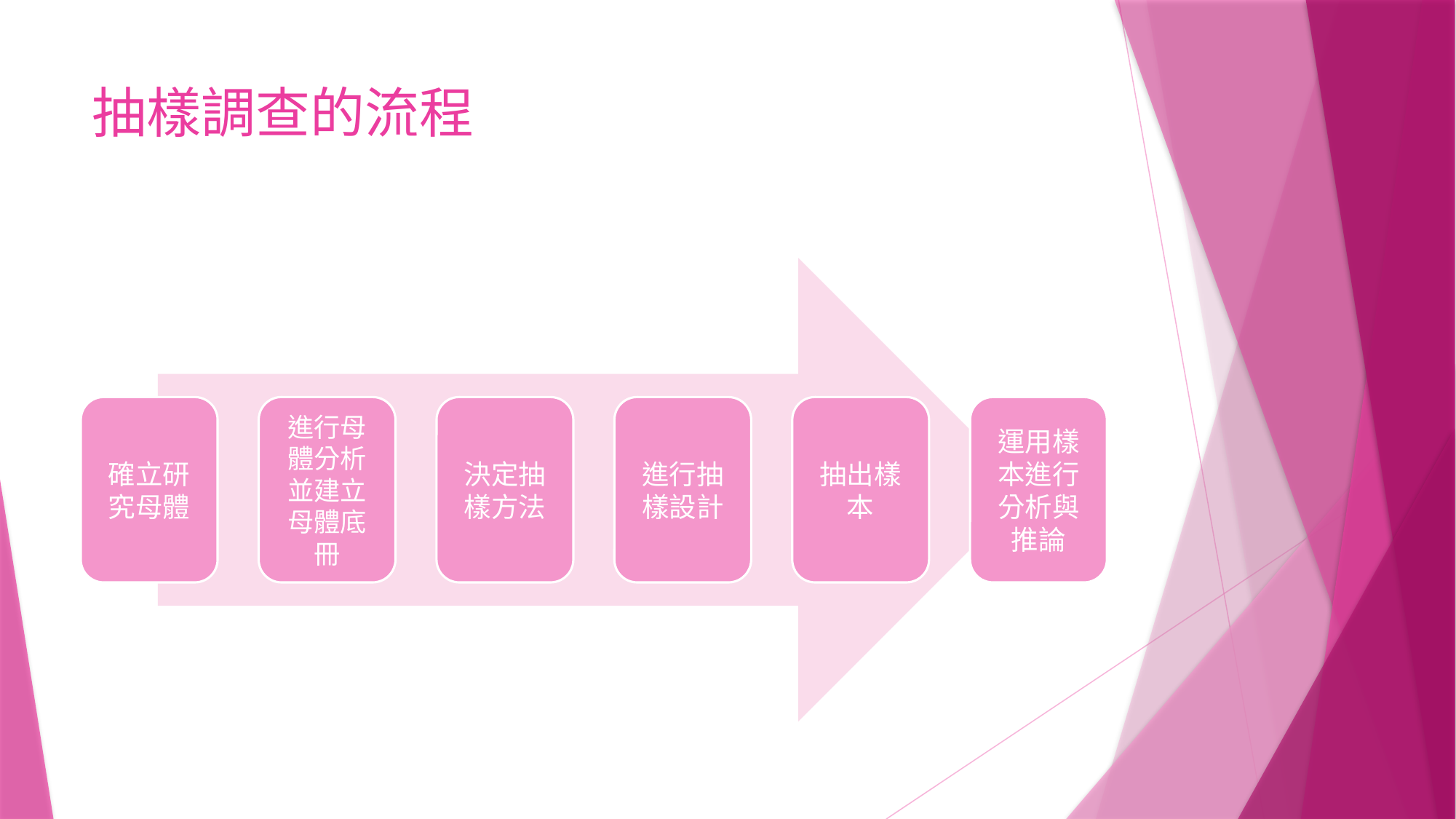

# 抽樣調查的流程
確立研究母體
進行母體分析並建立母體底冊
決定抽樣方法
進行抽樣設計
抽出樣本
運用樣本進行分析與推論